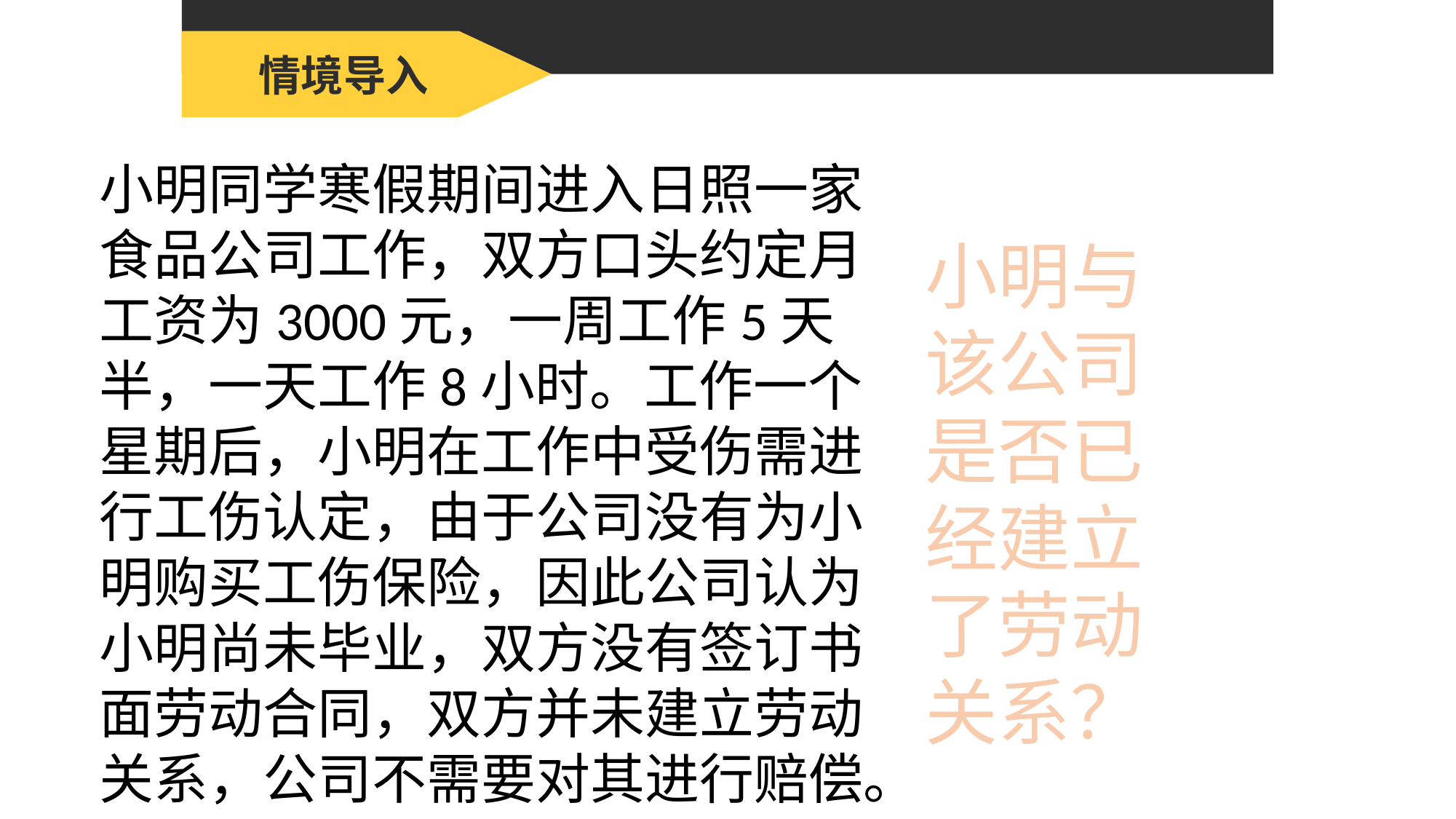

情境导入
小明同学寒假期间进入日照一家食品公司工作，双方口头约定月工资为3000元，一周工作5天半，一天工作8小时。工作一个星期后，小明在工作中受伤需进行工伤认定，由于公司没有为小明购买工伤保险，因此公司认为小明尚未毕业，双方没有签订书面劳动合同，双方并未建立劳动关系，公司不需要对其进行赔偿。
小明与该公司是否已经建立了劳动关系？